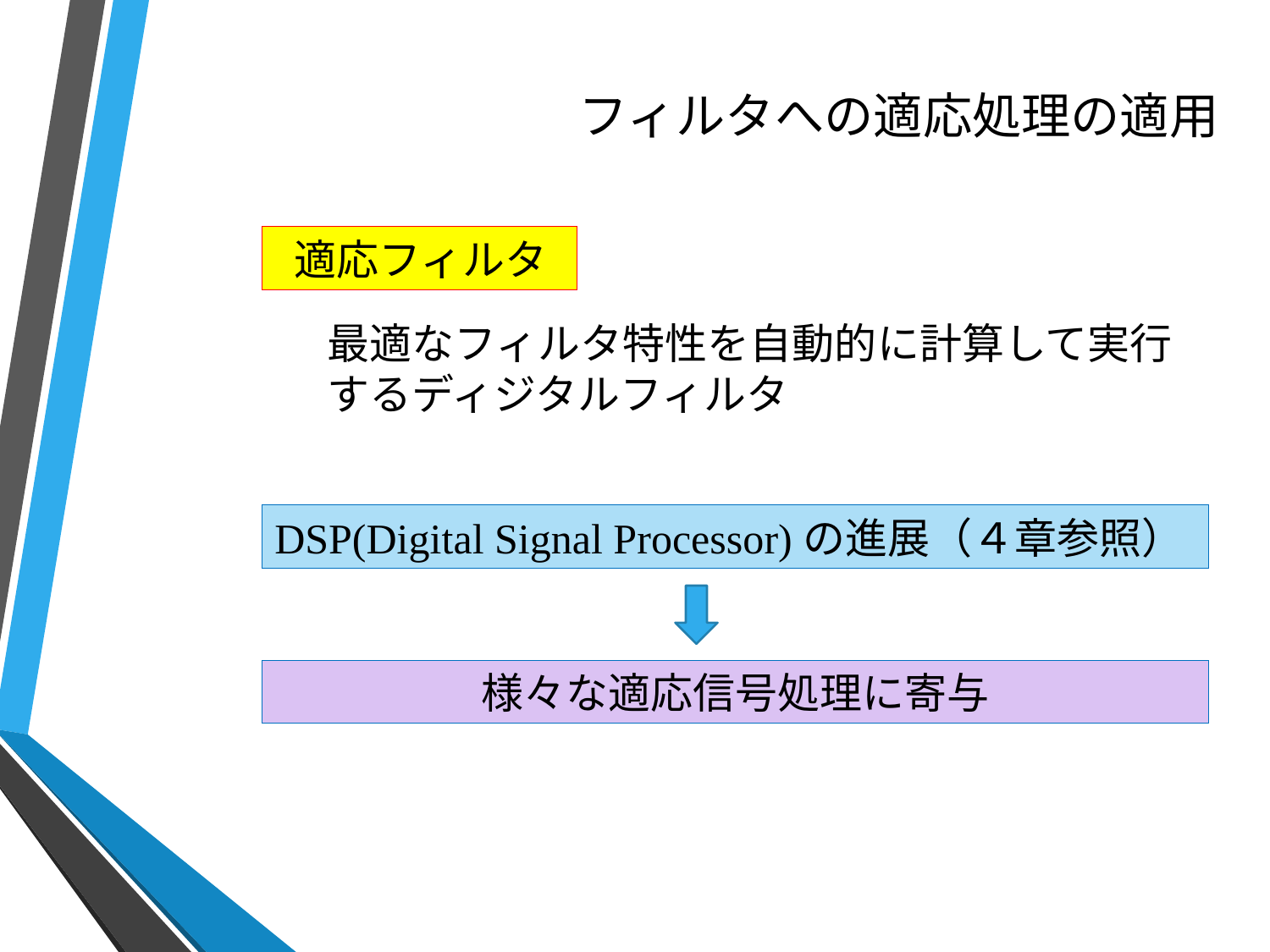

# フィルタへの適応処理の適用
 適応フィルタ
最適なフィルタ特性を自動的に計算して実行するディジタルフィルタ
DSP(Digital Signal Processor)の進展（４章参照）

様々な適応信号処理に寄与